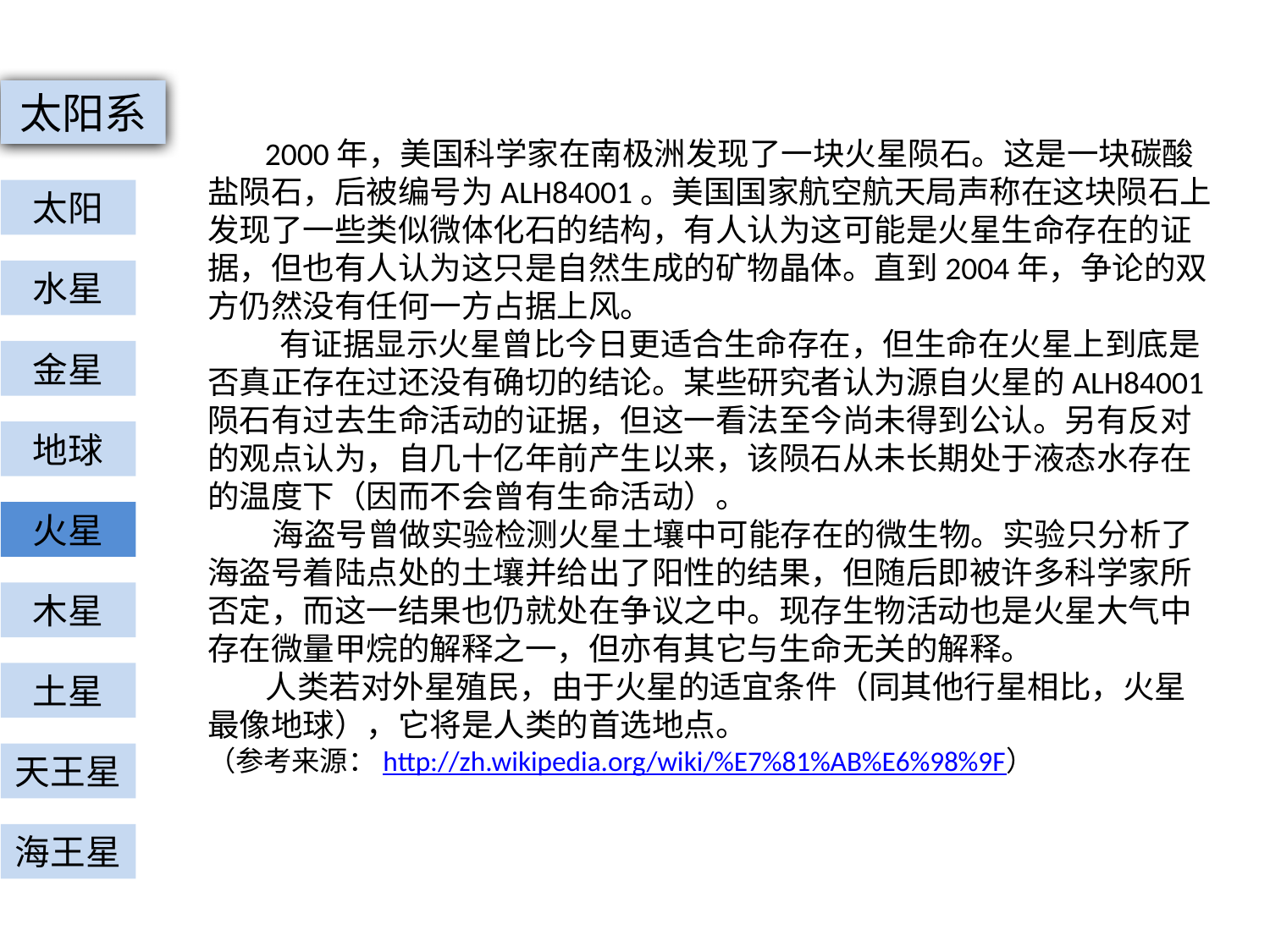

太阳系
太阳
水星
金星
地球
火星
木星
土星
天王星
海王星
        2000年，美国科学家在南极洲发现了一块火星陨石。这是一块碳酸盐陨石，后被编号为ALH84001。美国国家航空航天局声称在这块陨石上发现了一些类似微体化石的结构，有人认为这可能是火星生命存在的证据，但也有人认为这只是自然生成的矿物晶体。直到2004年，争论的双方仍然没有任何一方占据上风。
         有证据显示火星曾比今日更适合生命存在，但生命在火星上到底是否真正存在过还没有确切的结论。某些研究者认为源自火星的ALH84001陨石有过去生命活动的证据，但这一看法至今尚未得到公认。另有反对的观点认为，自几十亿年前产生以来，该陨石从未长期处于液态水存在的温度下（因而不会曾有生命活动）。
        海盗号曾做实验检测火星土壤中可能存在的微生物。实验只分析了海盗号着陆点处的土壤并给出了阳性的结果，但随后即被许多科学家所否定，而这一结果也仍就处在争议之中。现存生物活动也是火星大气中存在微量甲烷的解释之一，但亦有其它与生命无关的解释。
       人类若对外星殖民，由于火星的适宜条件（同其他行星相比，火星最像地球），它将是人类的首选地点。
（参考来源：http://zh.wikipedia.org/wiki/%E7%81%AB%E6%98%9F）